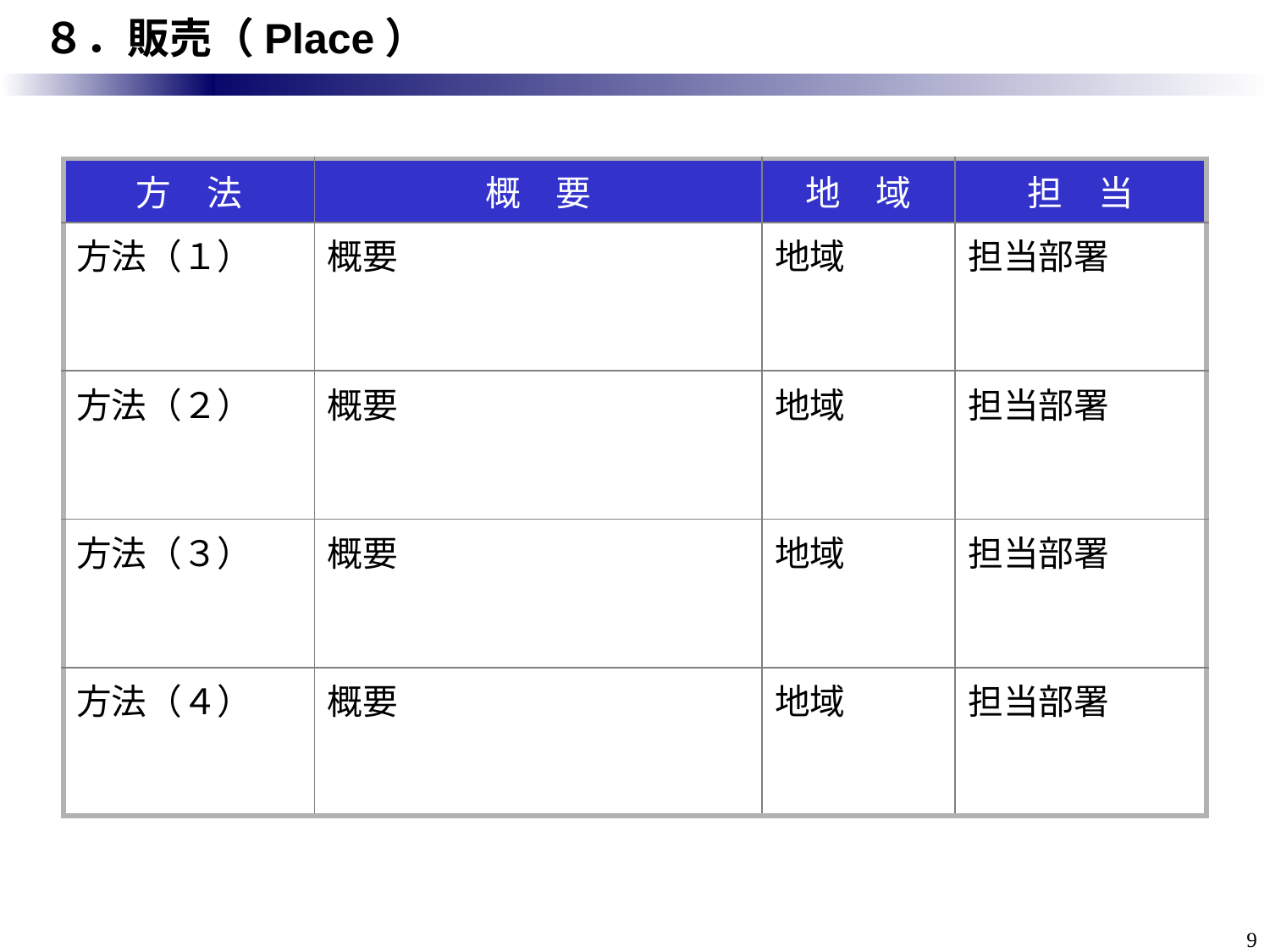

# ８．販売（Place）
| 方　法 | 概　要 | 地　域 | 担　当 |
| --- | --- | --- | --- |
| 方法（１） | 概要 | 地域 | 担当部署 |
| 方法（２） | 概要 | 地域 | 担当部署 |
| 方法（３） | 概要 | 地域 | 担当部署 |
| 方法（４） | 概要 | 地域 | 担当部署 |
9